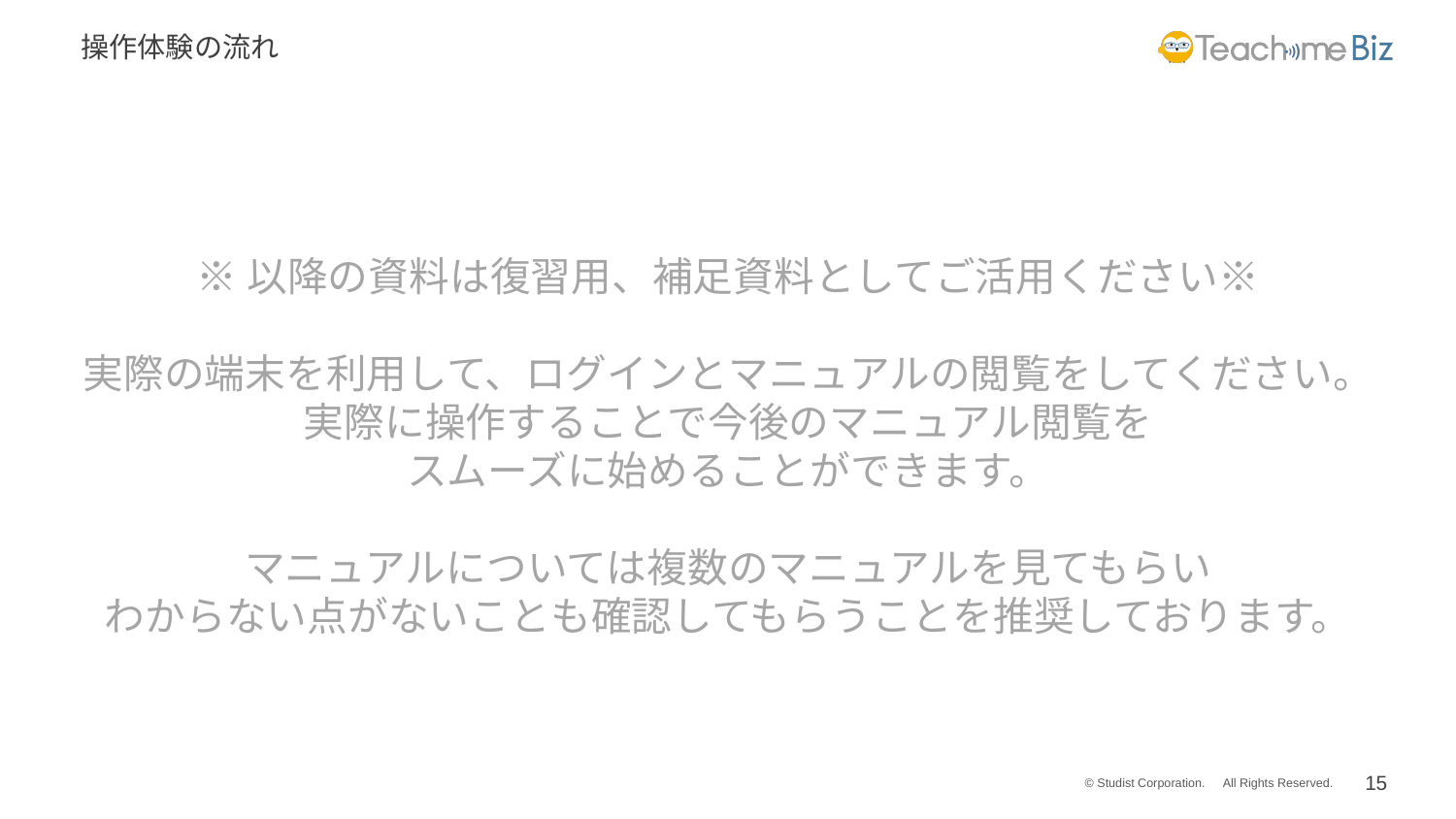

操作体験の流れ
※以降の資料は復習用、補足資料としてご活用ください※

実際の端末を利用して、ログインとマニュアルの閲覧をしてください。
実際に操作することで今後のマニュアル閲覧を
スムーズに始めることができます。

マニュアルについては複数のマニュアルを見てもらい
わからない点がないことも確認してもらうことを推奨しております。
15